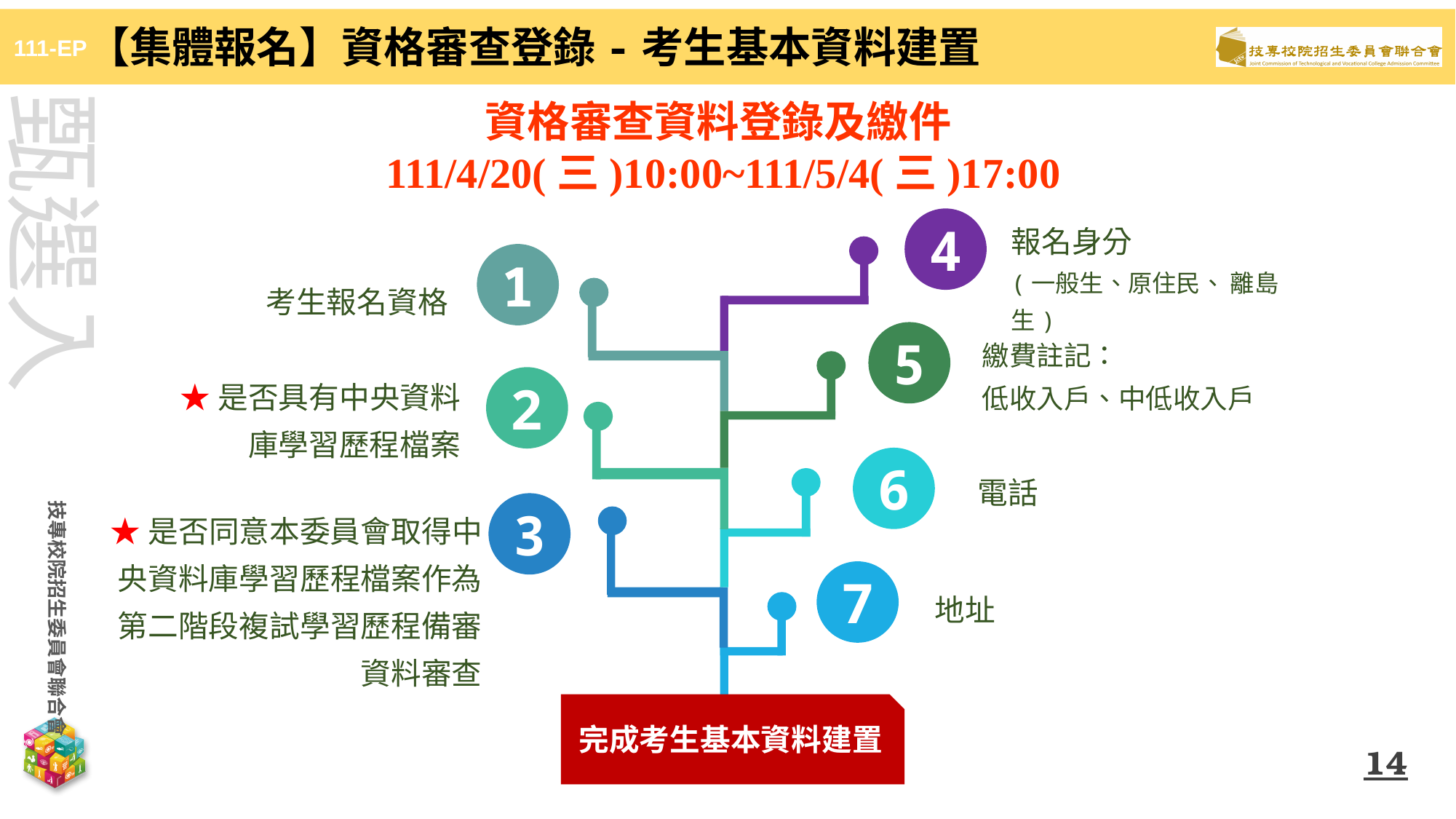

【集體報名】資格審查登錄-考生基本資料建置
資格審查資料登錄及繳件111/4/20(三)10:00~111/5/4(三)17:00
報名身分
(一般生、原住民、 離島生)
4

1
考生報名資格

5

2

6

3

7

繳費註記：
低收入戶、中低收入戶
★是否具有中央資料庫學習歷程檔案
電話
★是否同意本委員會取得中央資料庫學習歷程檔案作為第二階段複試學習歷程備審資料審查
地址

完成考生基本資料建置